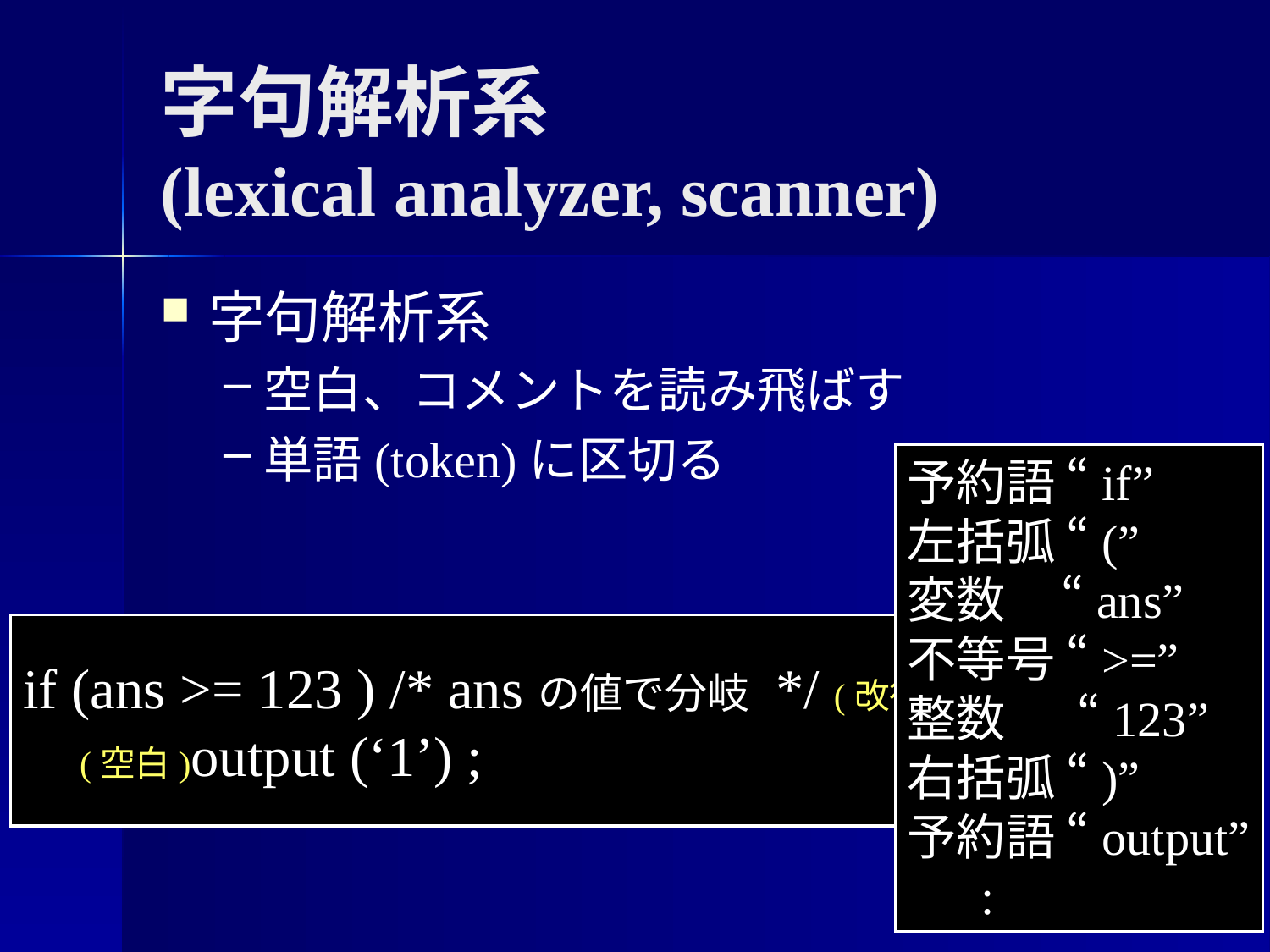

# 字句解析系 (lexical analyzer, scanner)
字句解析系
空白、コメントを読み飛ばす
単語(token)に区切る
予約語 “if”
左括弧 “(”
変数     “ans”
不等号 “>=”
整数  　“123”
右括弧 “)”
予約語 “output”
      :
if (ans >= 123 ) /* ansの値で分岐 */ (改行)
    (空白)output (‘1’) ;